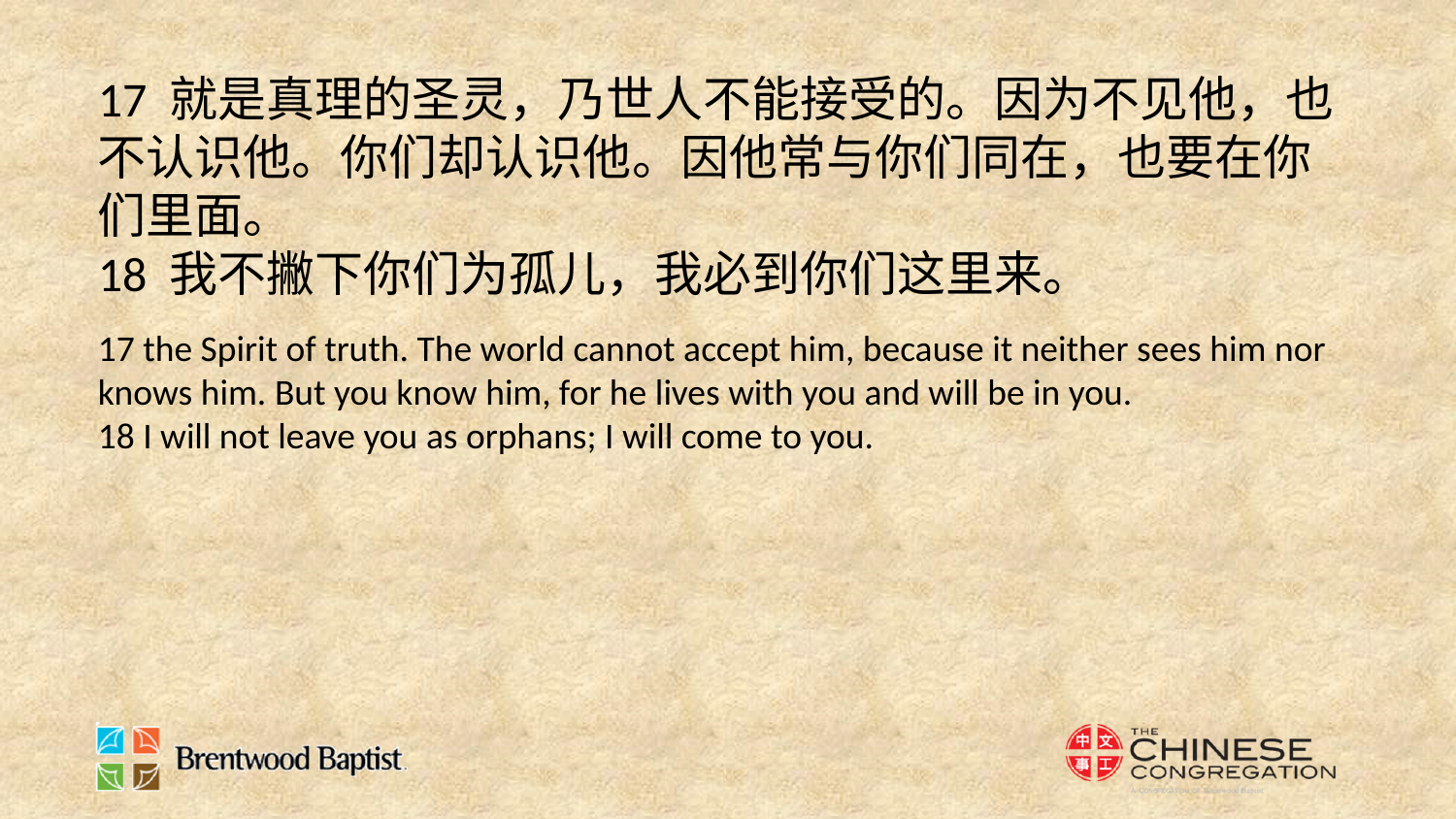

17 就是真理的圣灵，乃世人不能接受的。因为不见他，也不认识他。你们却认识他。因他常与你们同在，也要在你们里面。
18 我不撇下你们为孤儿，我必到你们这里来。

17 the Spirit of truth. The world cannot accept him, because it neither sees him nor knows him. But you know him, for he lives with you and will be in you.
18 I will not leave you as orphans; I will come to you.